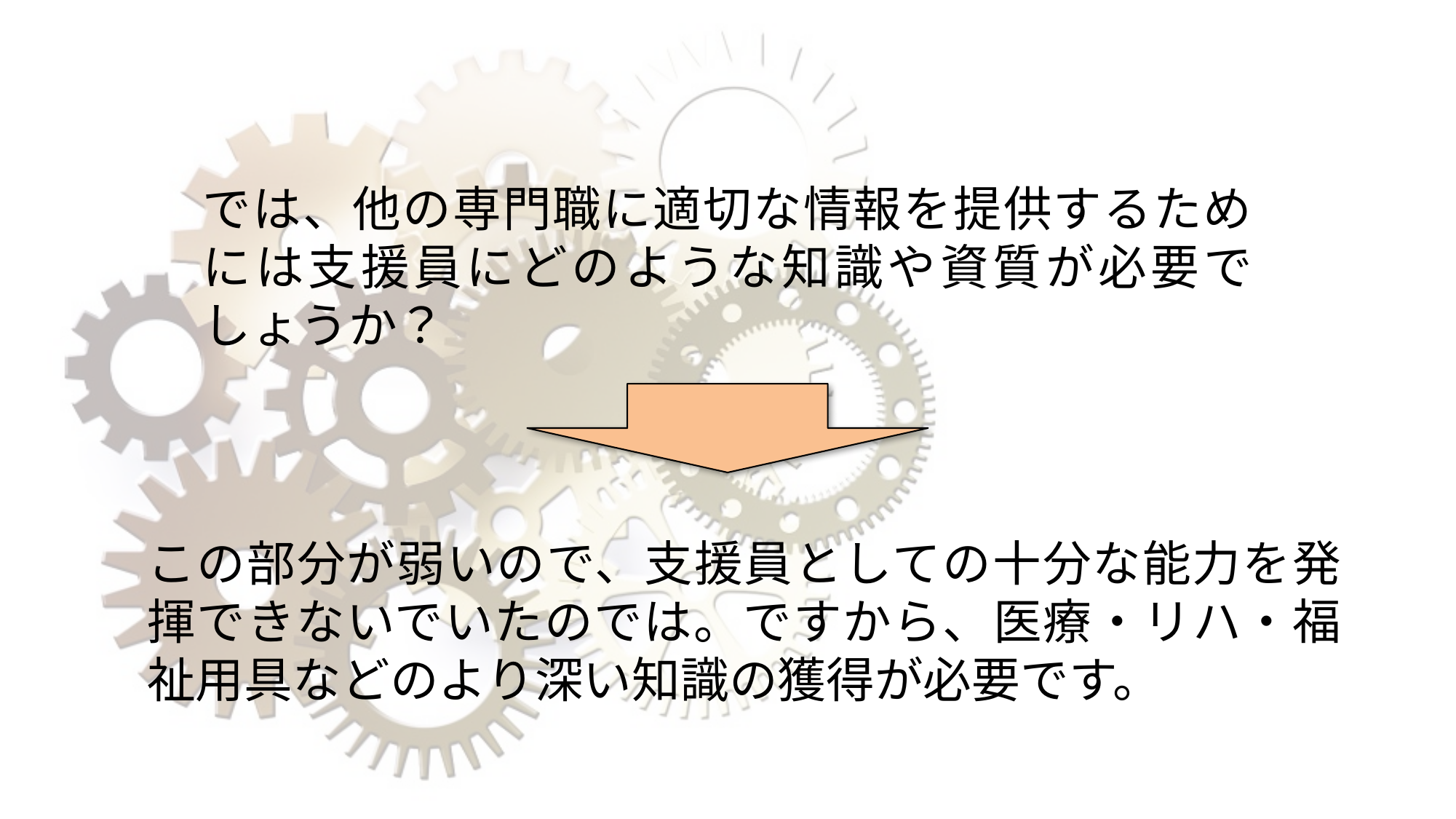

では、他の専門職に適切な情報を提供するためには支援員にどのような知識や資質が必要でしょうか？

この部分が弱いので、支援員としての十分な能力を発揮できないでいたのでは。ですから、医療・リハ・福祉用具などのより深い知識の獲得が必要です。